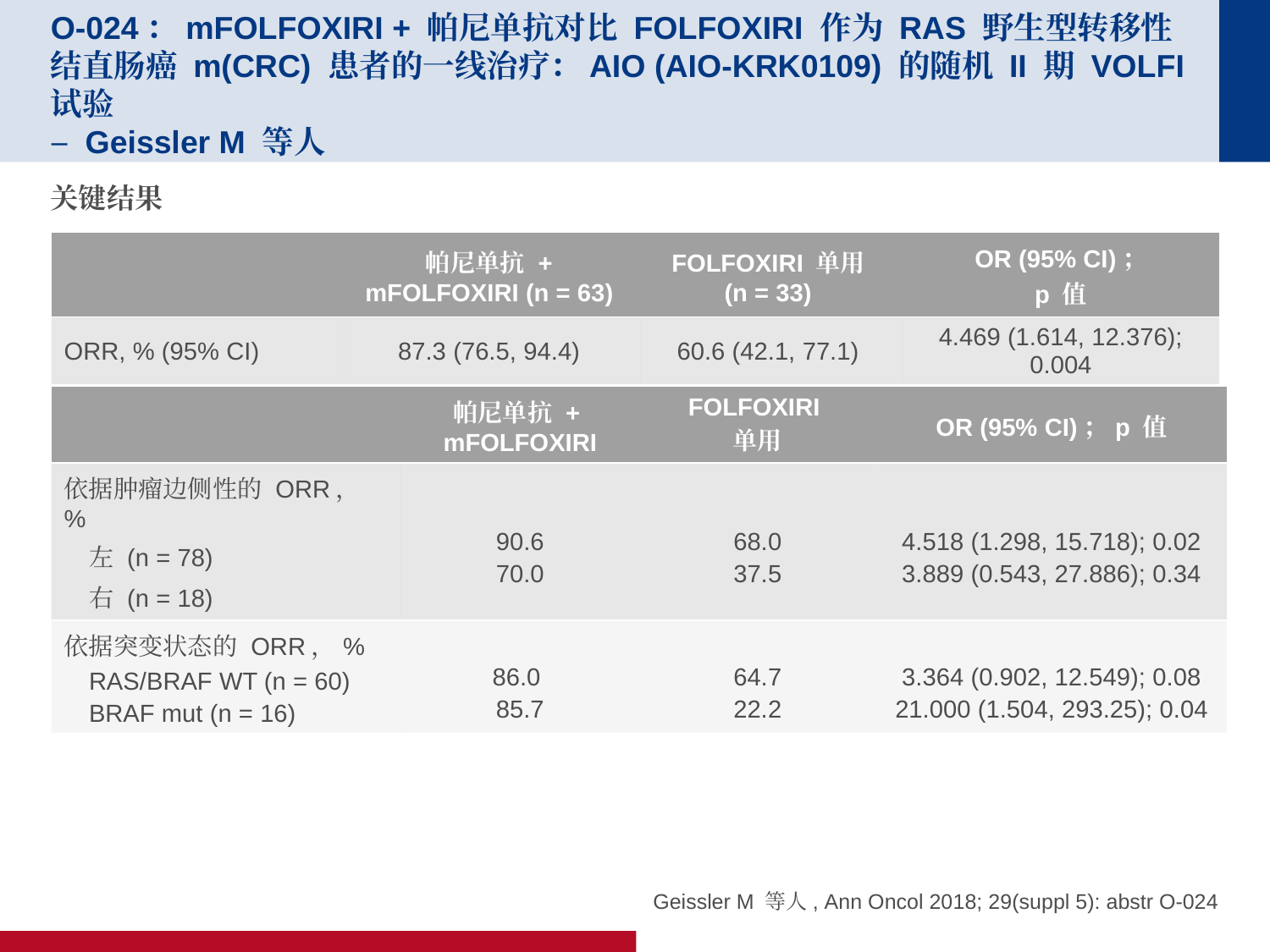

# O-024：mFOLFOXIRI + 帕尼单抗对比 FOLFOXIRI 作为 RAS 野生型转移性结直肠癌 m(CRC) 患者的一线治疗：AIO (AIO-KRK0109) 的随机 II 期 VOLFI 试验 – Geissler M 等人
关键结果
|  | 帕尼单抗 + mFOLFOXIRI (n = 63) | FOLFOXIRI 单用 (n = 33) | OR (95% CI)； p 值 |
| --- | --- | --- | --- |
| ORR, % (95% CI) | 87.3 (76.5, 94.4) | 60.6 (42.1, 77.1) | 4.469 (1.614, 12.376); 0.004 |
|  | 帕尼单抗 + mFOLFOXIRI | FOLFOXIRI 单用 | OR (95% CI)；p 值 |
| --- | --- | --- | --- |
| 依据肿瘤边侧性的 ORR，% 左 (n = 78) 右 (n = 18) | 90.6 70.0 | 68.0 37.5 | 4.518 (1.298, 15.718); 0.02 3.889 (0.543, 27.886); 0.34 |
| 依据突变状态的 ORR，% RAS/BRAF WT (n = 60) BRAF mut (n = 16) | 86.0 85.7 | 64.7 22.2 | 3.364 (0.902, 12.549); 0.08 21.000 (1.504, 293.25); 0.04 |
Geissler M 等人, Ann Oncol 2018; 29(suppl 5): abstr O-024